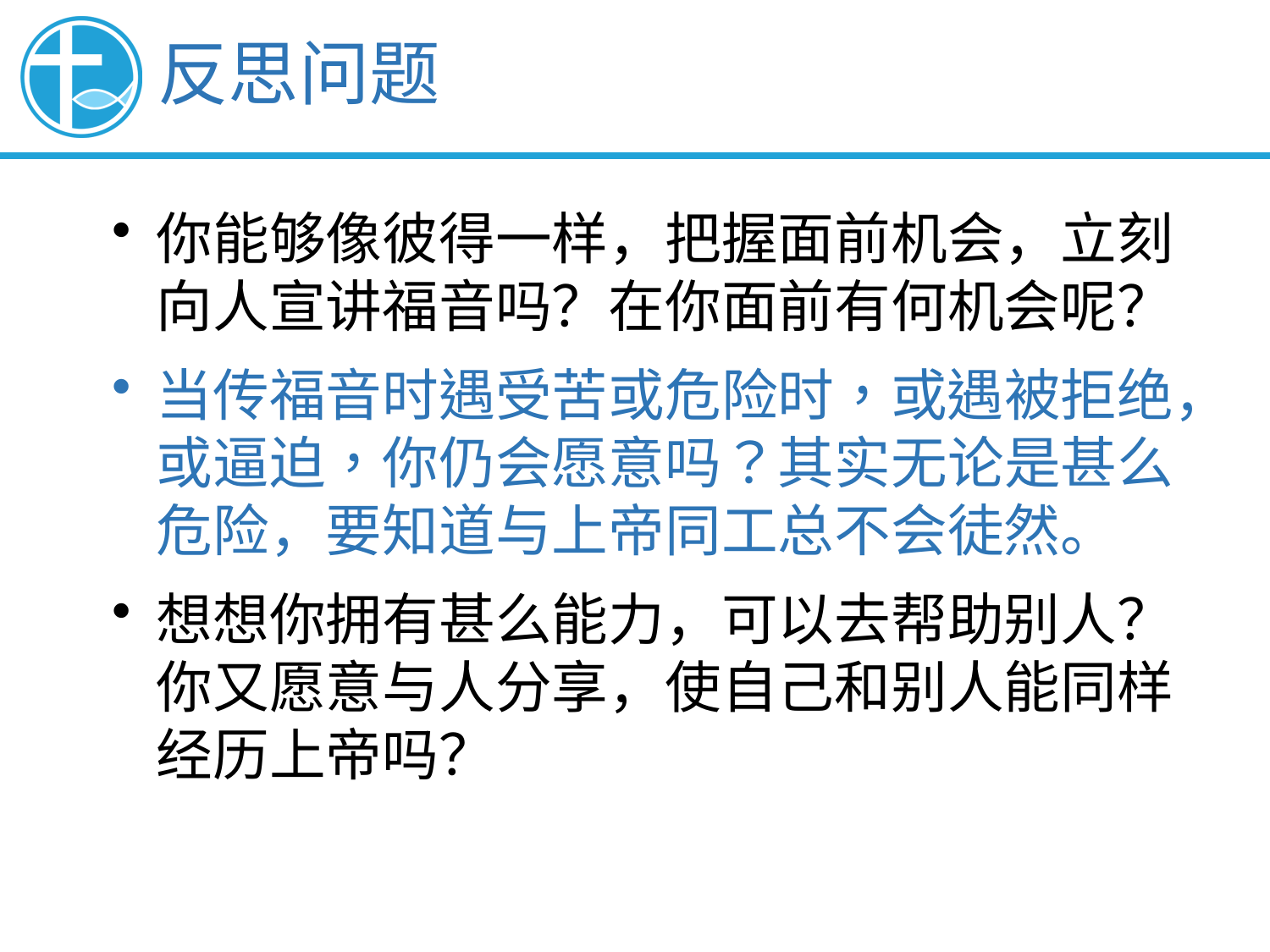

反思问题
你能够像彼得一样，把握面前机会，立刻向人宣讲福音吗？在你面前有何机会呢？
当传福音时遇受苦或危险时，或遇被拒绝，或逼迫，你仍会愿意吗？其实无论是甚么危险，要知道与上帝同工总不会徒然。
想想你拥有甚么能力，可以去帮助别人？你又愿意与人分享，使自己和别人能同样经历上帝吗？